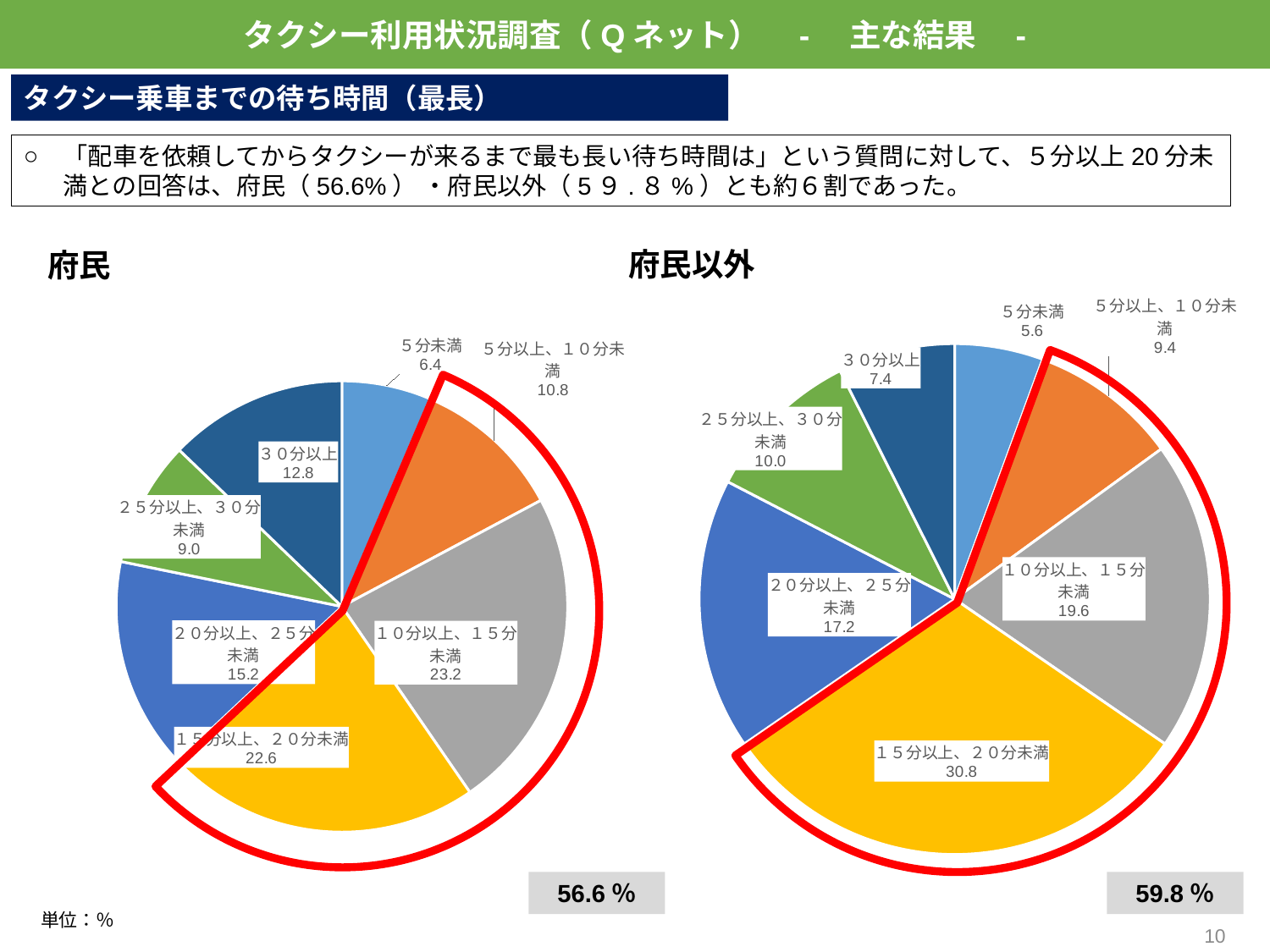

タクシー利用状況調査（Qネット）　-　主な結果　-
タクシー乗車までの待ち時間（最長）
「配車を依頼してからタクシーが来るまで最も長い待ち時間は」という質問に対して、５分以上20分未満との回答は、府民（56.6%） ・府民以外（5９.８%）とも約６割であった。
府民以外
府民

### Chart

| Category |  |
|---|---|
| 5分未満 | 5.6 |
| 5分以上、10分未満 | 9.4 |
| 10分以上、15分未満 | 19.6 |
| 15分以上、20分未満 | 30.8 |
| 20分以上、25分未満 | 17.2 |
| 25分以上、30分未満 | 10.0 |
| 30分以上 | 7.4 |

### Chart

| Category |  |
|---|---|
| 5分未満 | 6.4 |
| 5分以上、10分未満 | 10.8 |
| 10分以上、15分未満 | 23.2 |
| 15分以上、20分未満 | 22.6 |
| 20分以上、25分未満 | 15.2 |
| 25分以上、30分未満 | 9.0 |
| 30分以上 | 12.8 |

### Chart

| Category |  |
|---|---|
| 5分未満 | 6.4 |
| 5分以上、10分未満 | 56.6 |
| 10分以上、15分未満 | 37.0 |

### Chart

| Category |  |
|---|---|
| 5分未満 | 5.6 |
| 5分以上、10分未満 | 59.8 |
| 10分以上、15分未満 | 34.6 |

### Chart

| Category |
|---|
56.6％
59.8％
単位：％
10